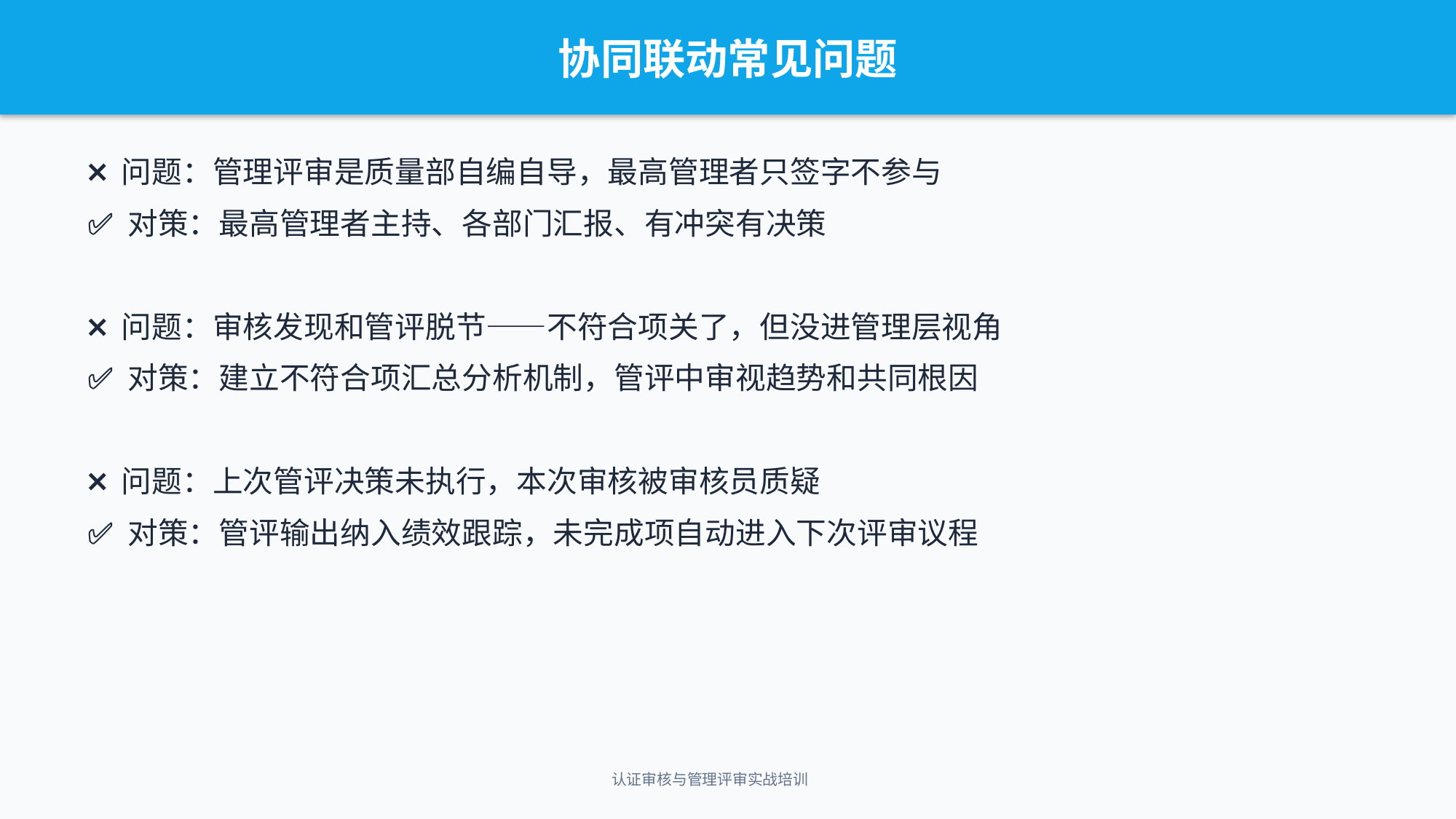

协同联动常见问题
❌ 问题：管理评审是质量部自编自导，最高管理者只签字不参与
✅ 对策：最高管理者主持、各部门汇报、有冲突有决策

❌ 问题：审核发现和管评脱节——不符合项关了，但没进管理层视角
✅ 对策：建立不符合项汇总分析机制，管评中审视趋势和共同根因

❌ 问题：上次管评决策未执行，本次审核被审核员质疑
✅ 对策：管评输出纳入绩效跟踪，未完成项自动进入下次评审议程
认证审核与管理评审实战培训